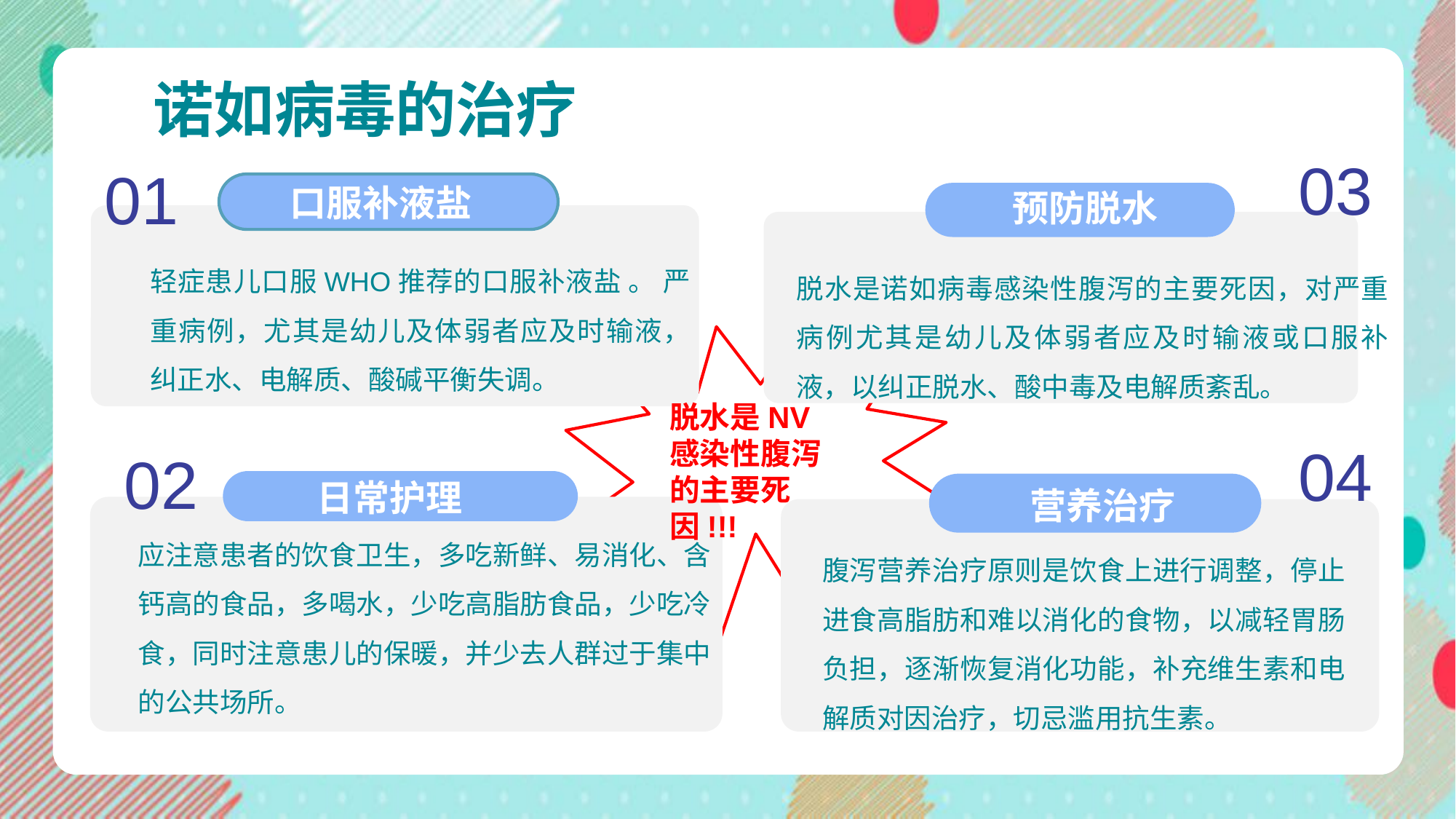

诺如病毒的治疗
03
01

口服补液盐
预防脱水

轻症患儿口服WHO推荐的口服补液盐 。 严重病例，尤其是幼儿及体弱者应及时输液，纠正水、电解质、酸碱平衡失调。
脱水是诺如病毒感染性腹泻的主要死因，对严重病例尤其是幼儿及体弱者应及时输液或口服补液，以纠正脱水、酸中毒及电解质紊乱。

脱水是NV感染性腹泻的主要死因!!!
04
02
日常护理

营养治疗
应注意患者的饮食卫生，多吃新鲜、易消化、含钙高的食品，多喝水，少吃高脂肪食品，少吃冷食，同时注意患儿的保暖，并少去人群过于集中的公共场所。
腹泻营养治疗原则是饮食上进行调整，停止进食高脂肪和难以消化的食物，以减轻胃肠负担，逐渐恢复消化功能，补充维生素和电解质对因治疗，切忌滥用抗生素。